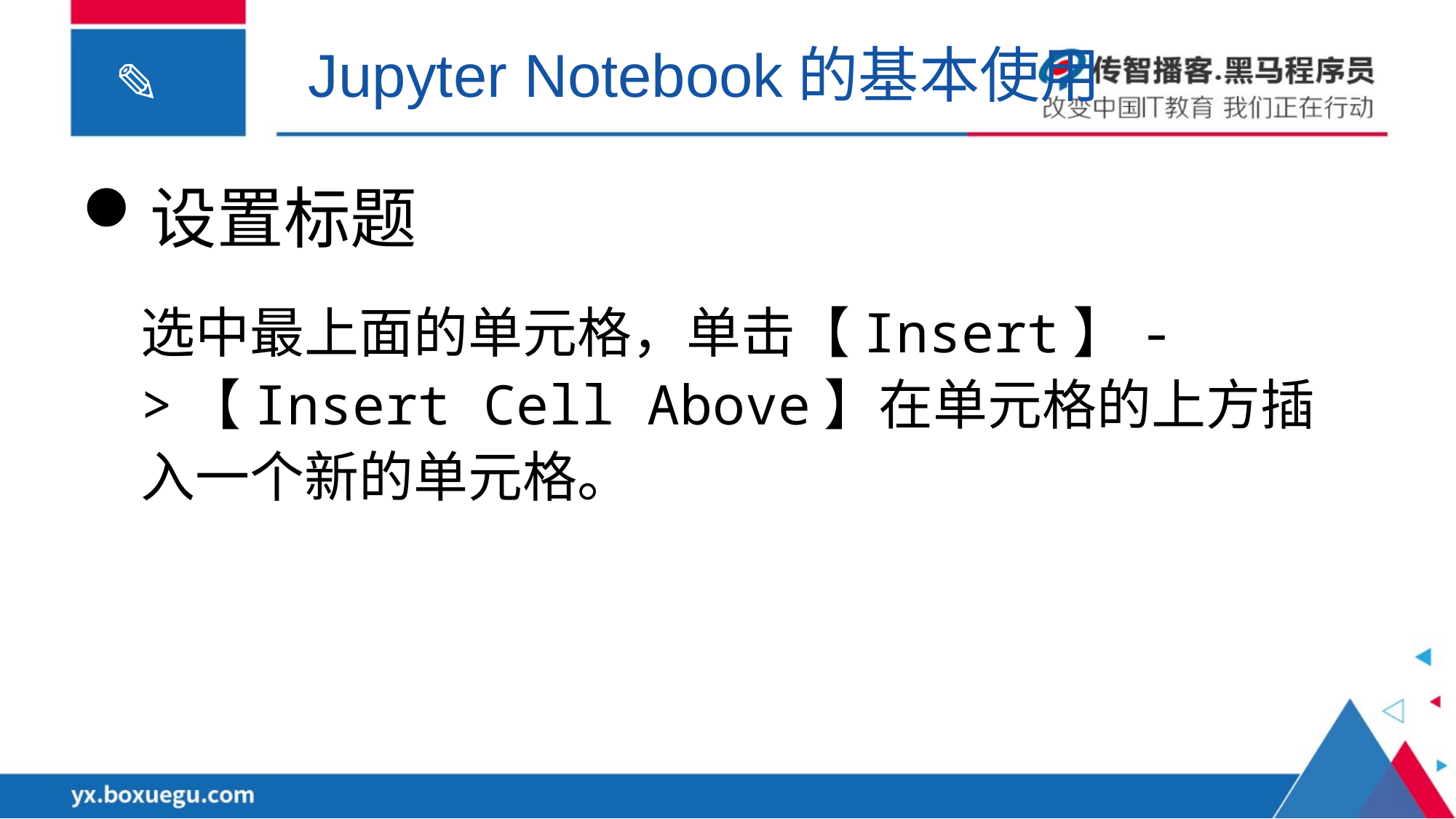

Jupyter Notebook的基本使用
设置标题
选中最上面的单元格，单击【Insert】->【Insert Cell Above】在单元格的上方插入一个新的单元格。